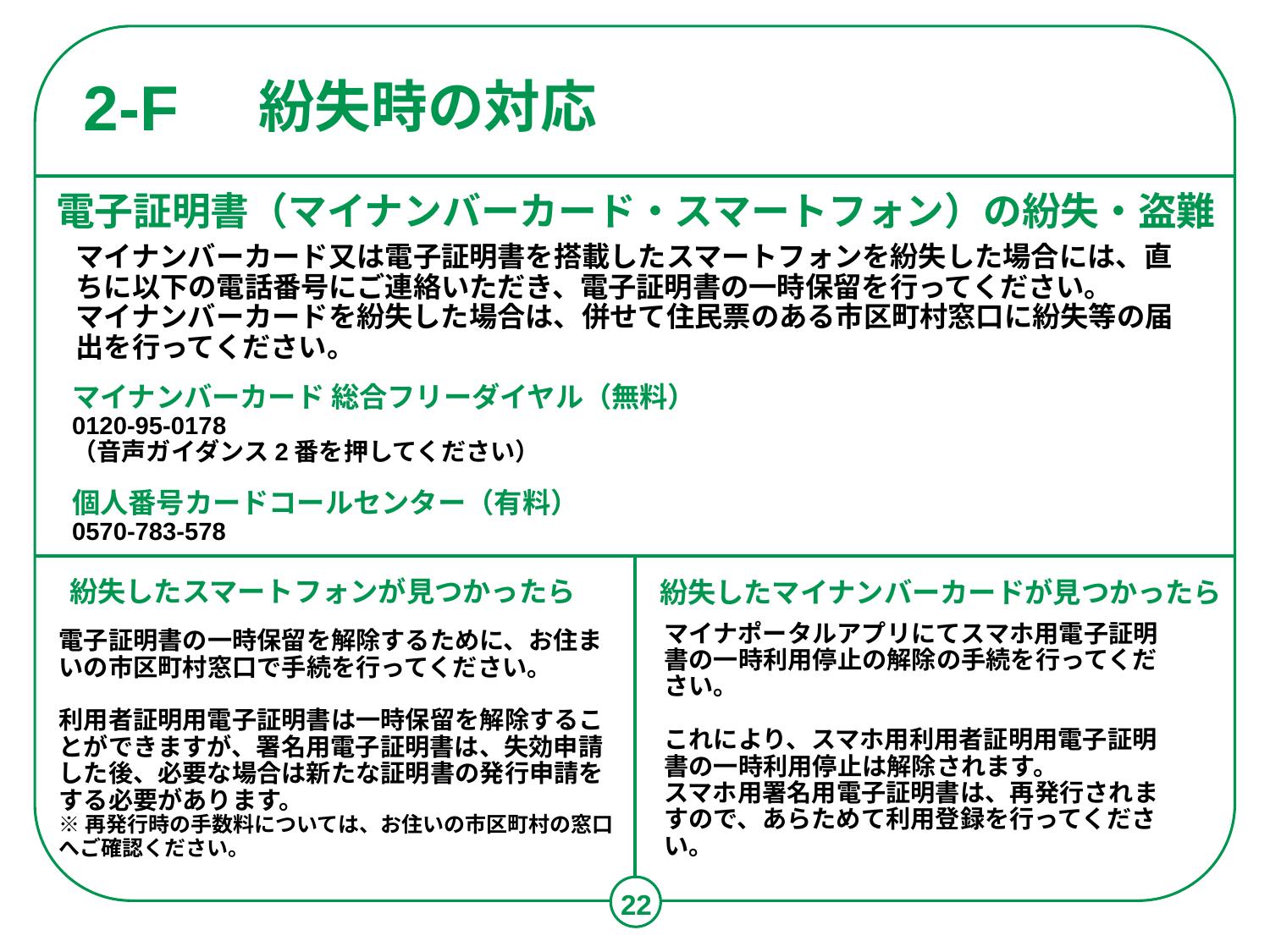

# 紛失時の対応
2-F
電子証明書（マイナンバーカード・スマートフォン）の紛失・盗難
マイナンバーカード又は電子証明書を搭載したスマートフォンを紛失した場合には、直ちに以下の電話番号にご連絡いただき、電子証明書の一時保留を行ってください。
マイナンバーカードを紛失した場合は、併せて住民票のある市区町村窓口に紛失等の届出を行ってください。

マイナンバーカード 総合フリーダイヤル（無料）
0120-95-0178
（音声ガイダンス2番を押してください）

個人番号カードコールセンター（有料）
0570-783-578
紛失したスマートフォンが見つかったら
紛失したマイナンバーカードが見つかったら
マイナポータルアプリにてスマホ用電子証明書の一時利用停止の解除の手続を行ってください。

これにより、スマホ用利用者証明用電子証明書の一時利用停止は解除されます。
スマホ用署名用電子証明書は、再発行されますので、あらためて利用登録を行ってください。
電子証明書の一時保留を解除するために、お住まいの市区町村窓口で手続を行ってください。

利用者証明用電子証明書は一時保留を解除することができますが、署名用電子証明書は、失効申請した後、必要な場合は新たな証明書の発行申請をする必要があります。
※再発行時の手数料については、お住いの市区町村の窓口へご確認ください。